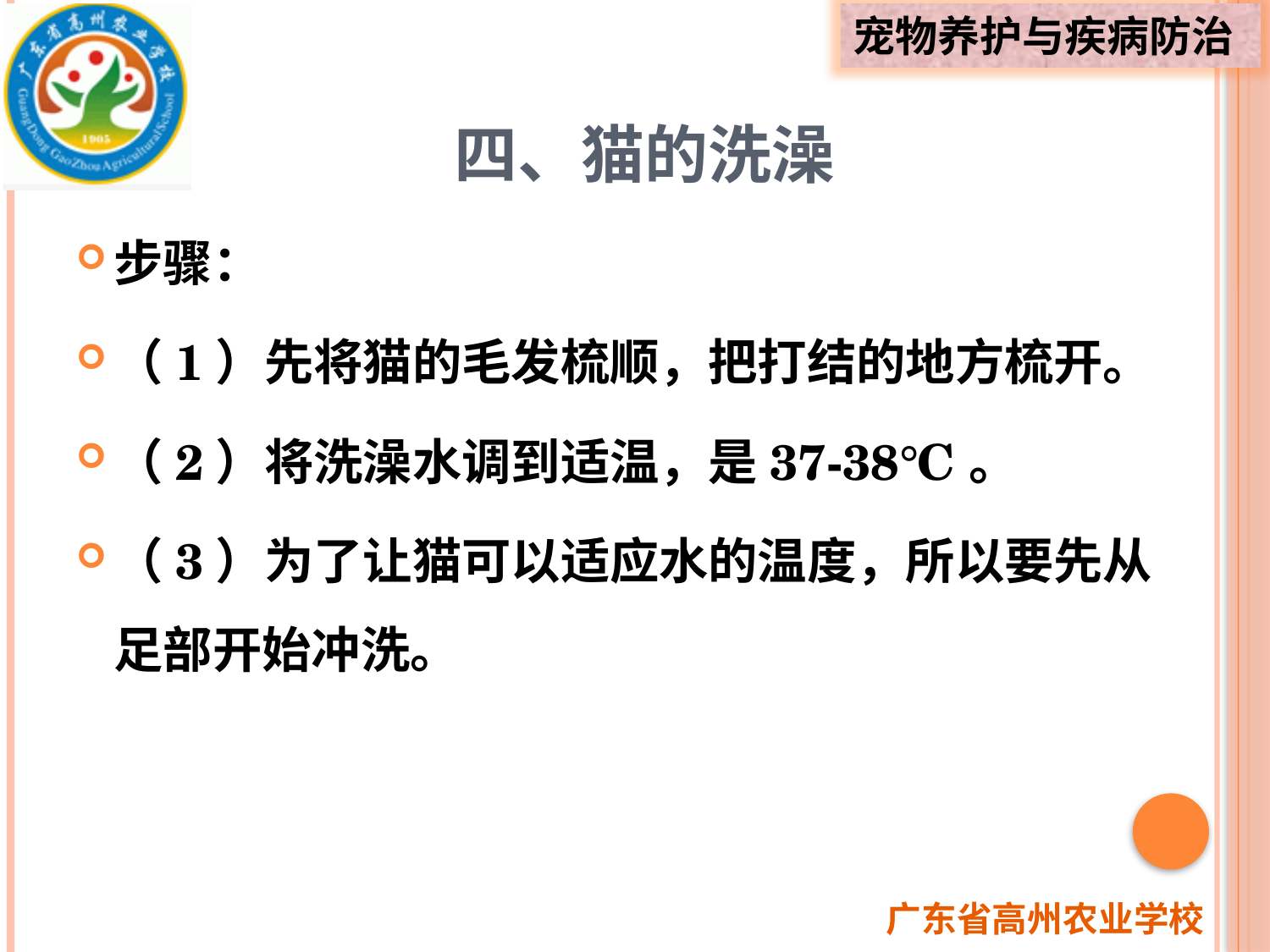

# 四、猫的洗澡
步骤：
（1）先将猫的毛发梳顺，把打结的地方梳开。
（2）将洗澡水调到适温，是37-38℃。
（3）为了让猫可以适应水的温度，所以要先从足部开始冲洗。